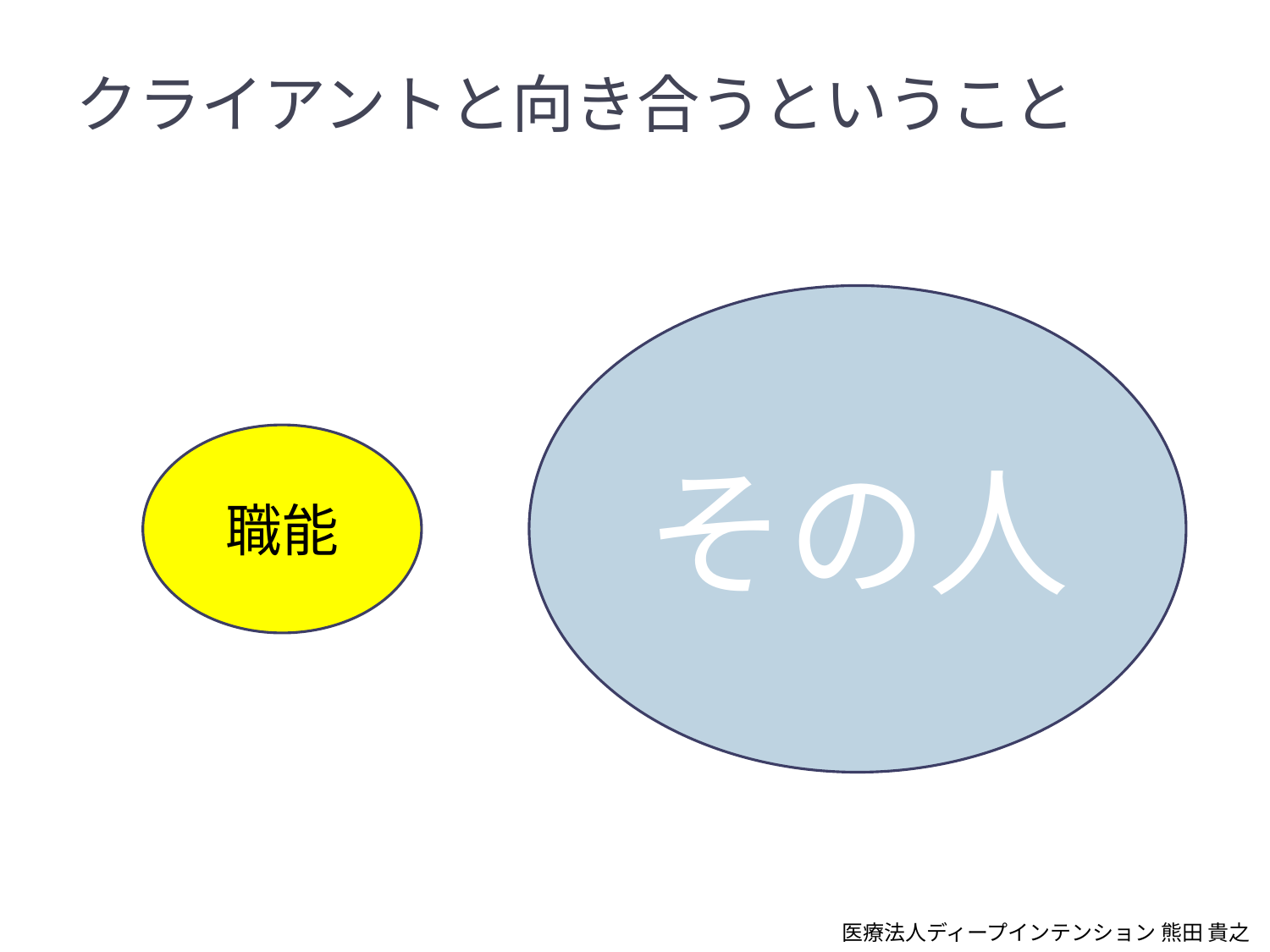

# クライアントと向き合うということ
その人
職能
医療法人ディープインテンション 熊田 貴之